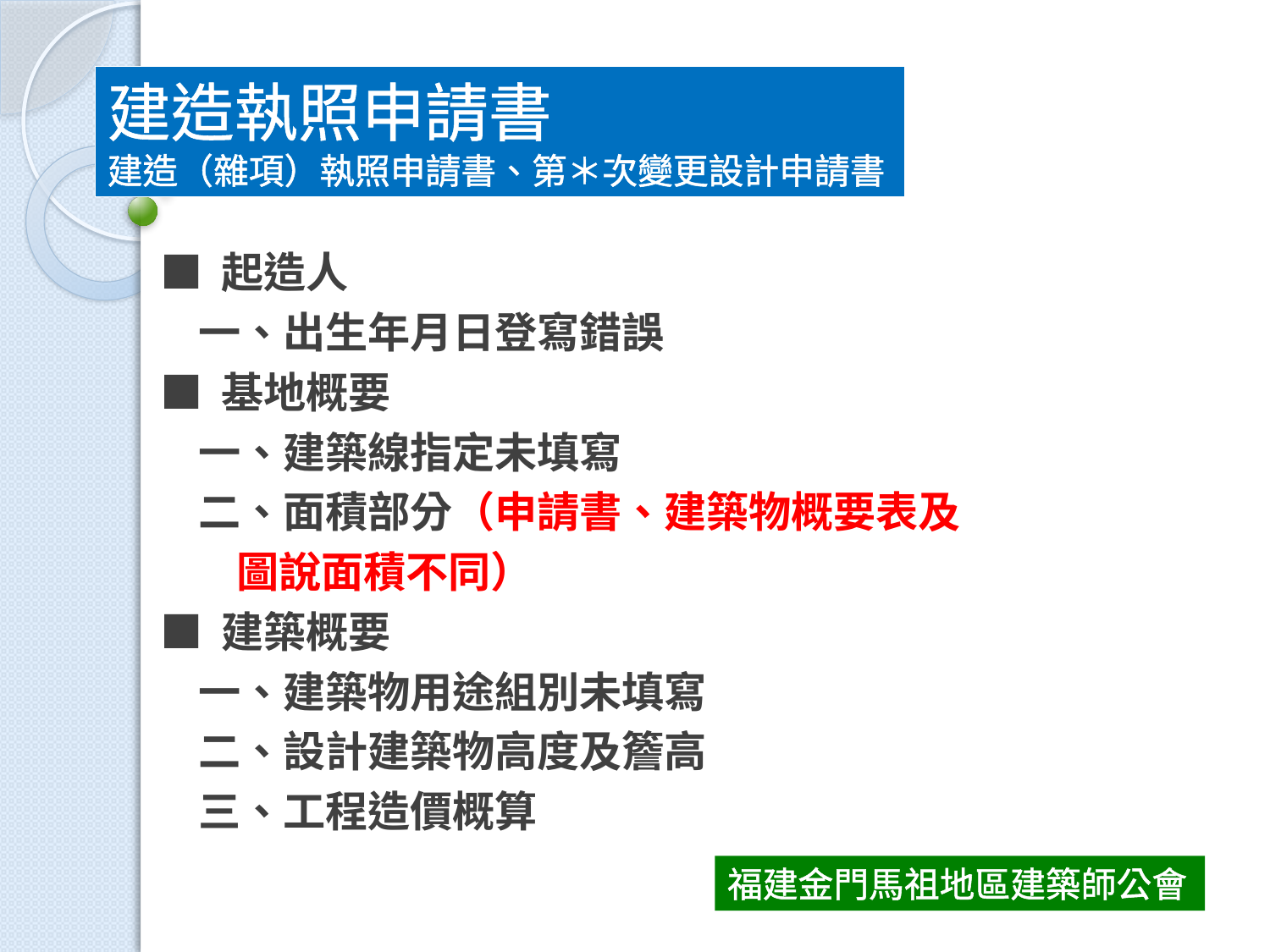

建造執照申請書
建造（雜項）執照申請書、第＊次變更設計申請書
■ 起造人
   一、出生年月日登寫錯誤
■ 基地概要
   一、建築線指定未填寫
   二、面積部分（申請書、建築物概要表及
       圖說面積不同）
■ 建築概要
   一、建築物用途組別未填寫
   二、設計建築物高度及簷高
   三、工程造價概算
福建金門馬祖地區建築師公會